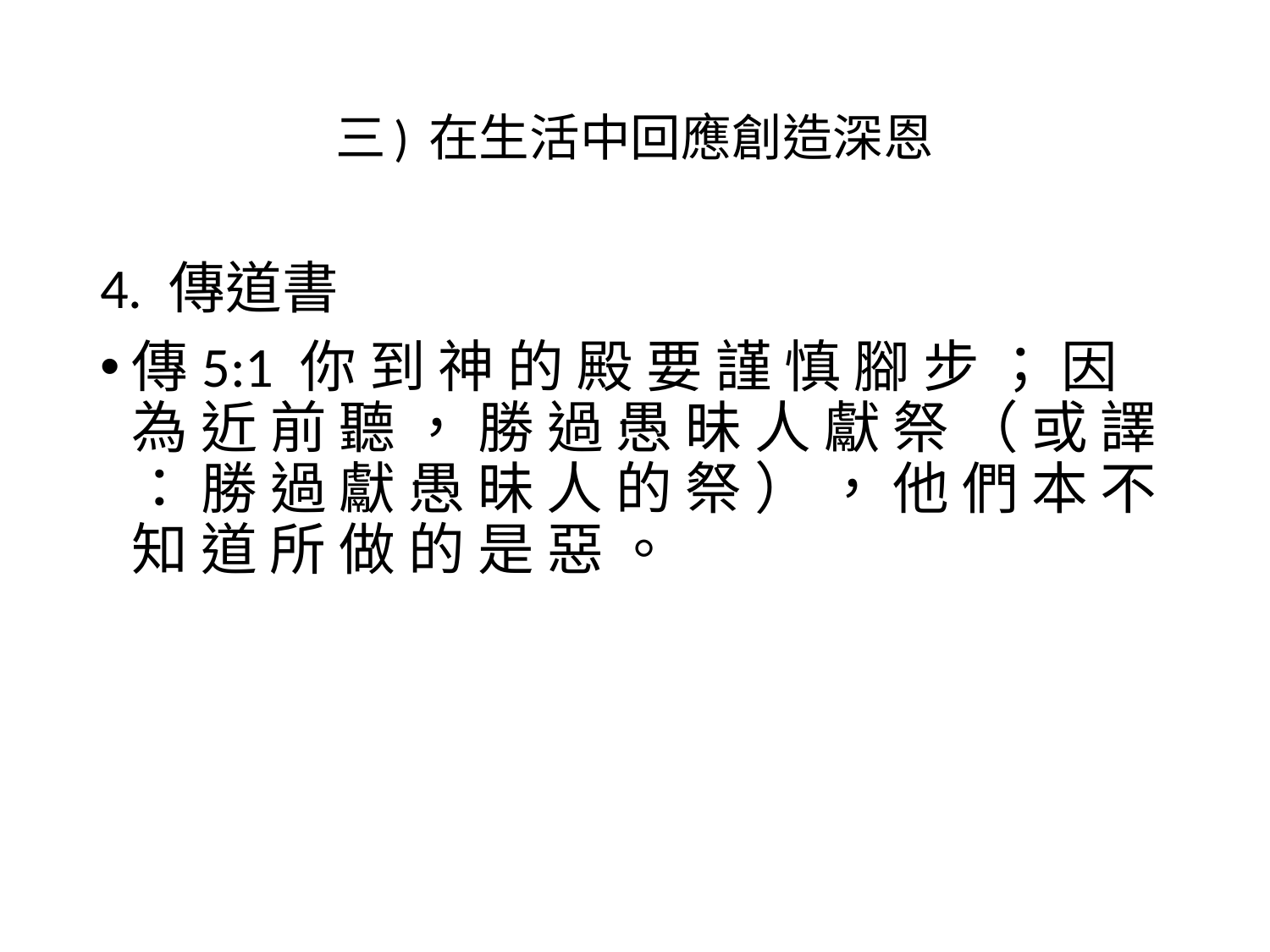

# 三) 在生活中回應創造深恩
4. 傳道書
傳5:1 你 到 神 的 殿 要 謹 慎 腳 步 ； 因 為 近 前 聽 ， 勝 過 愚 昧 人 獻 祭 （ 或 譯 ： 勝 過 獻 愚 昧 人 的 祭 ） ， 他 們 本 不 知 道 所 做 的 是 惡 。